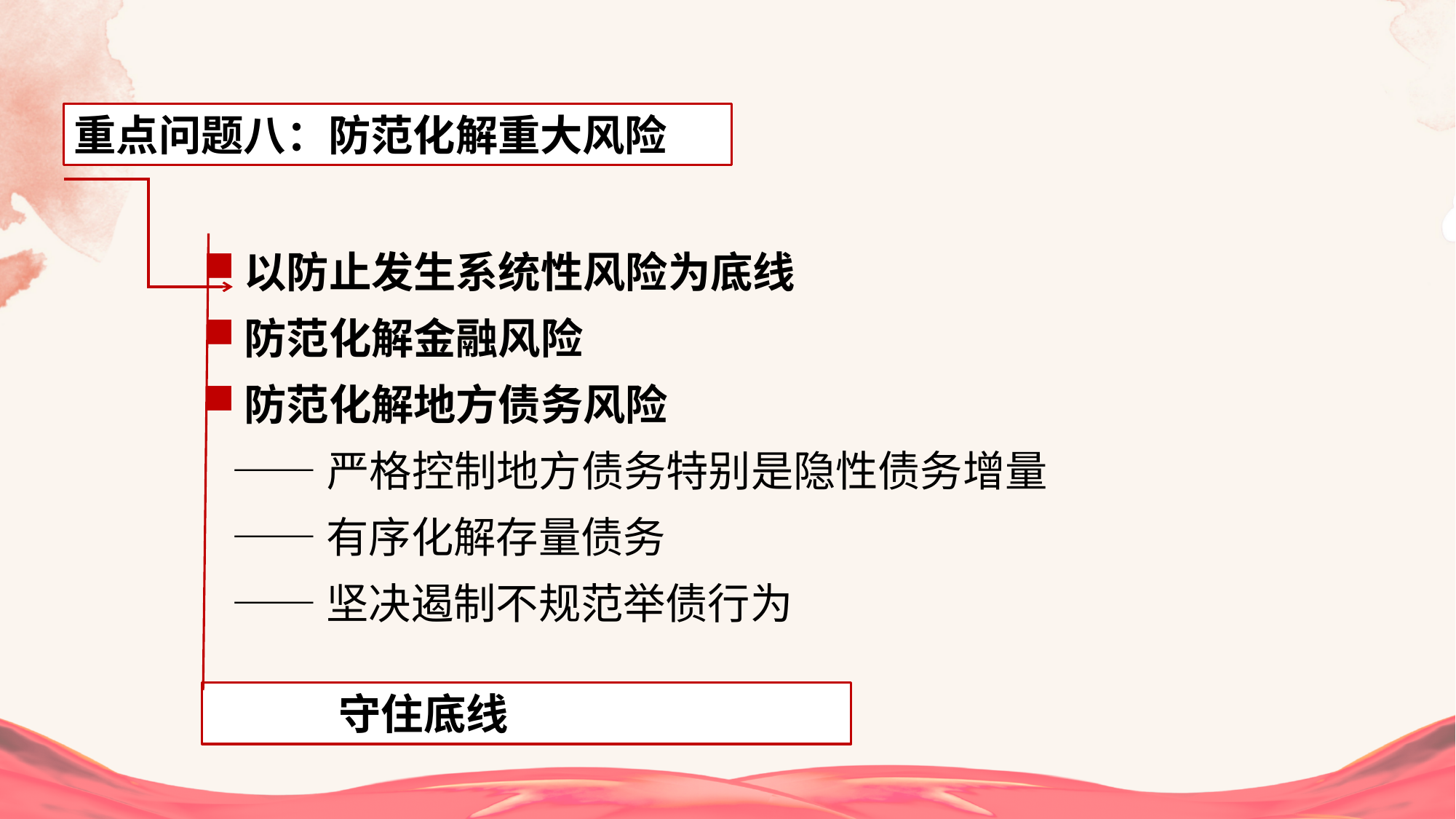

重点问题八：防范化解重大风险
以防止发生系统性风险为底线
防范化解金融风险
防范化解地方债务风险
   ——严格控制地方债务特别是隐性债务增量
   ——有序化解存量债务
   ——坚决遏制不规范举债行为
            守住底线